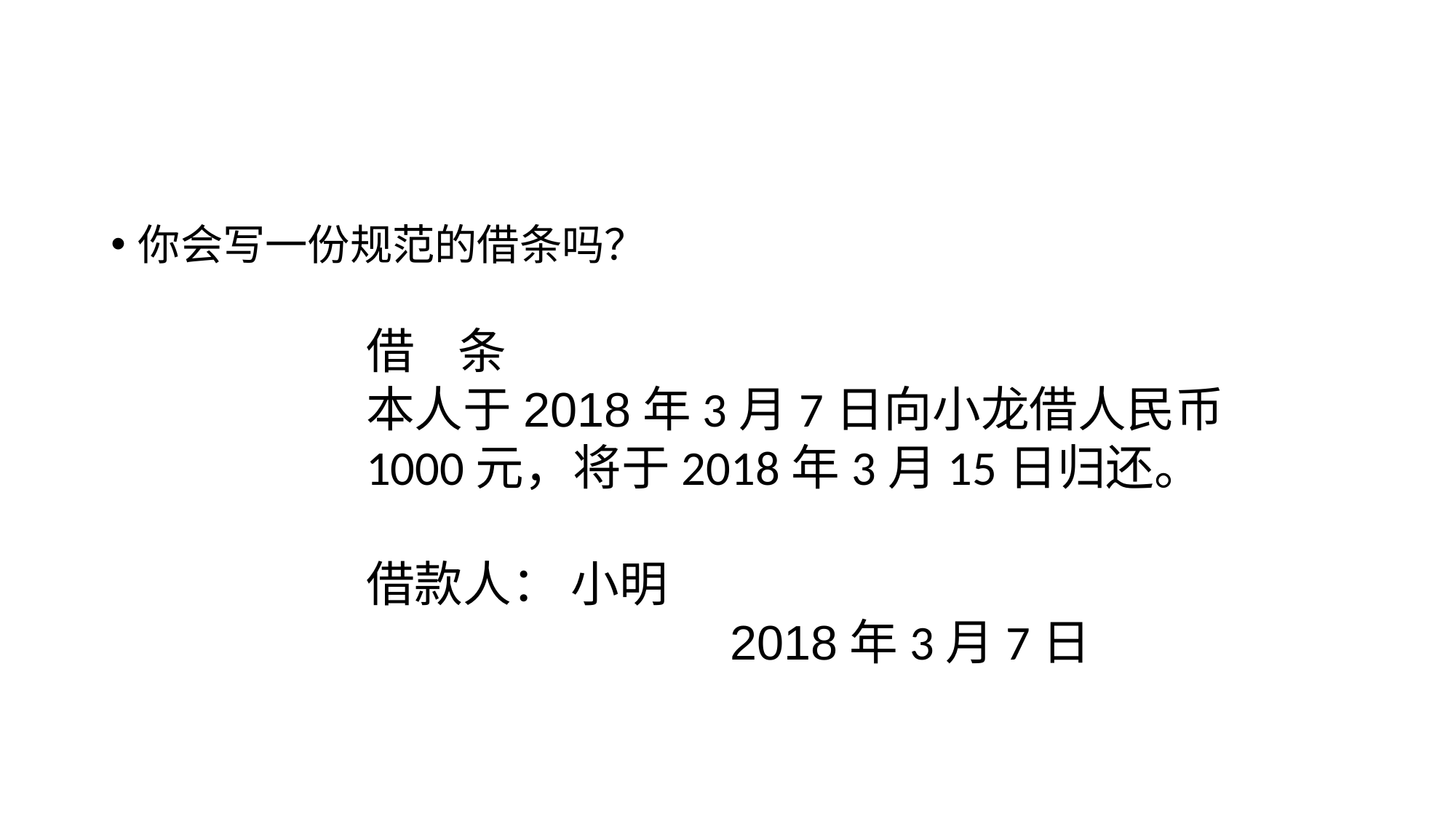

#
你会写一份规范的借条吗？
借    条本人于2018年3月7日向小龙借人民币1000元，将于2018年3月15日归还。                                                                               借款人： 小明                 2018年3月7日